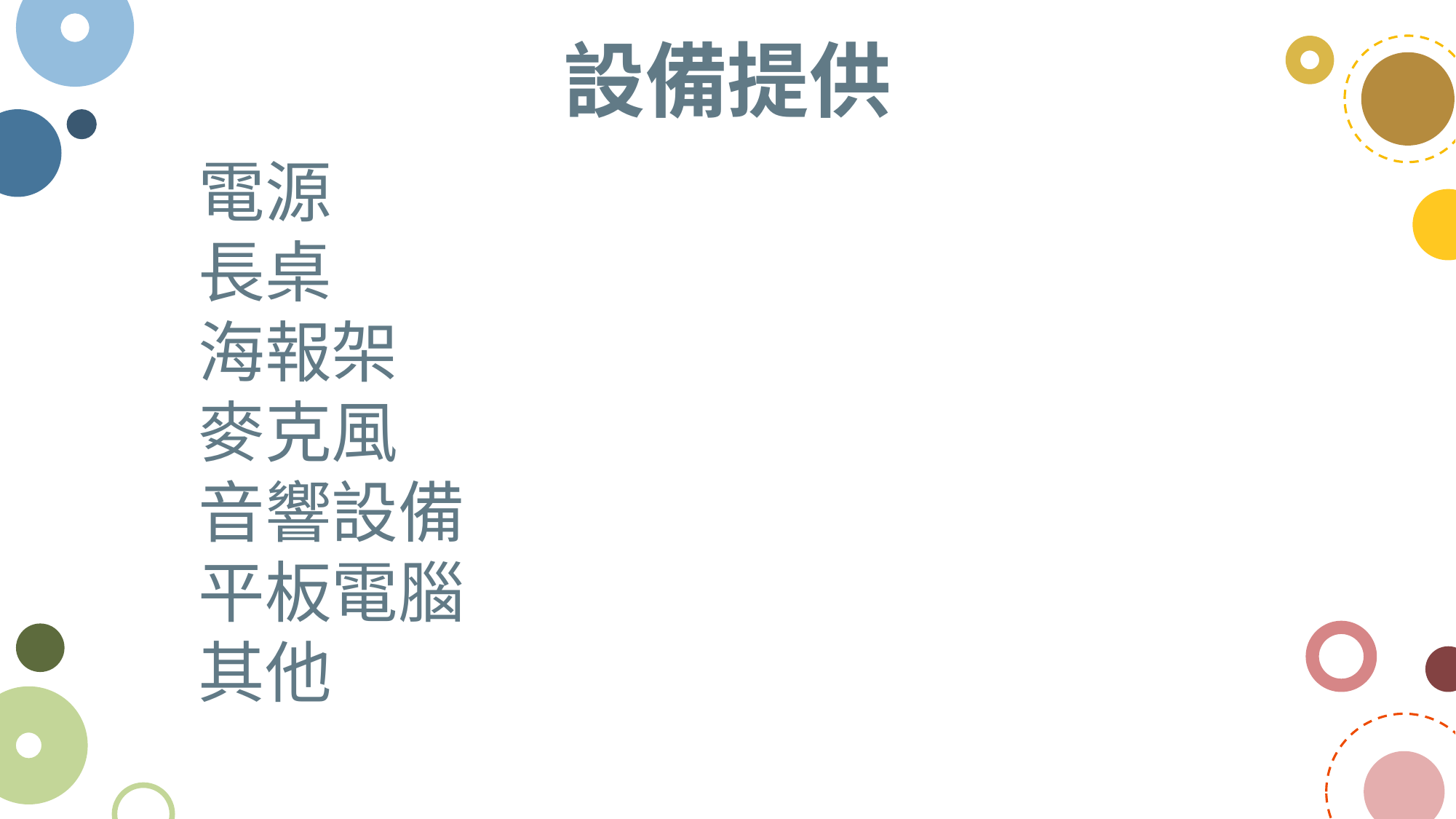

設備提供
電源
長桌
海報架
麥克風
音響設備
平板電腦
其他